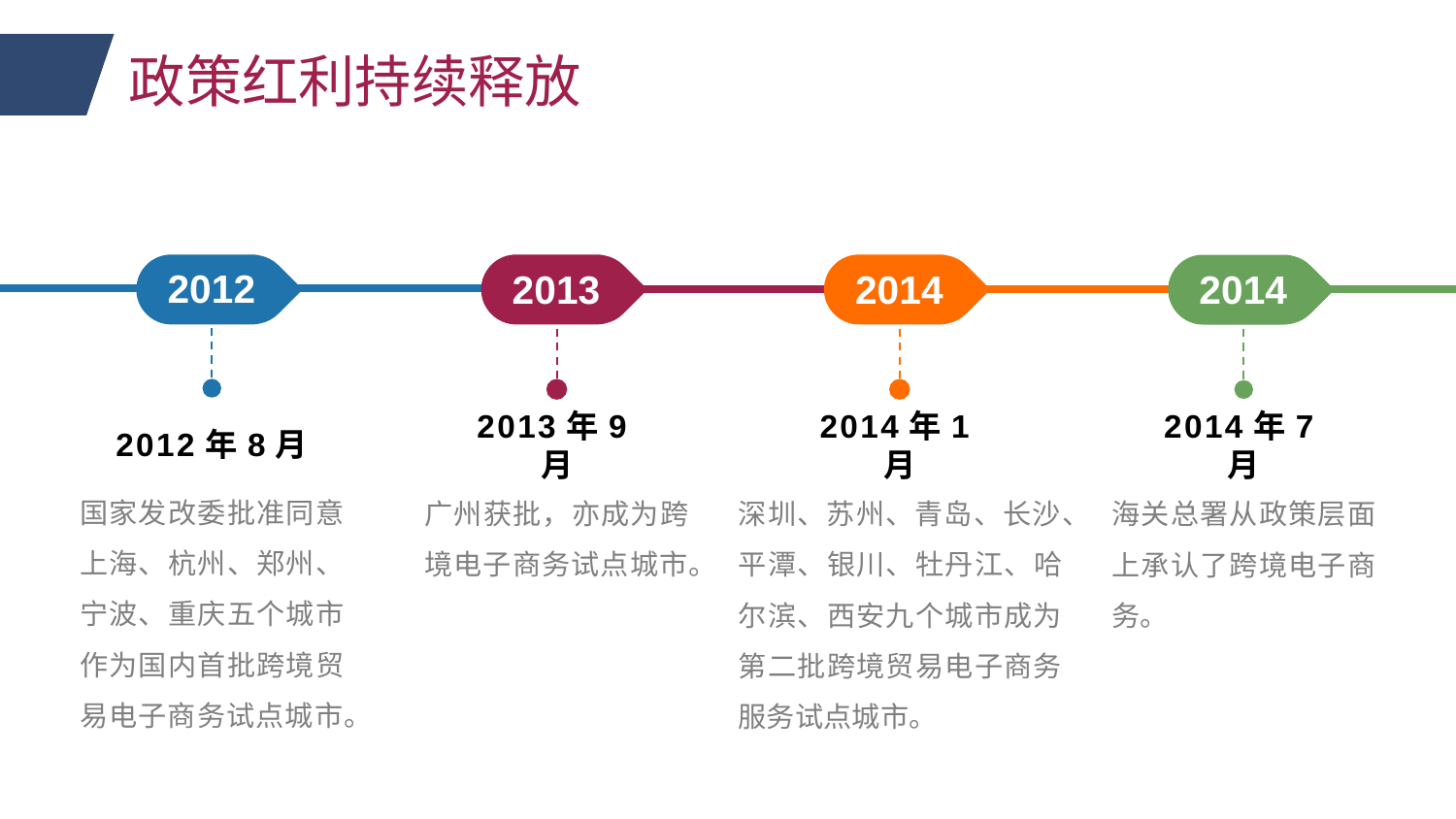

政策红利持续释放

2012
2013
2014
2014

2012年8月
2013年9月
2014年1月
2014年7月
国家发改委批准同意上海、杭州、郑州、宁波、重庆五个城市作为国内首批跨境贸易电子商务试点城市。
广州获批，亦成为跨境电子商务试点城市。
深圳、苏州、青岛、长沙、平潭、银川、牡丹江、哈尔滨、西安九个城市成为第二批跨境贸易电子商务服务试点城市。
海关总署从政策层面上承认了跨境电子商务。